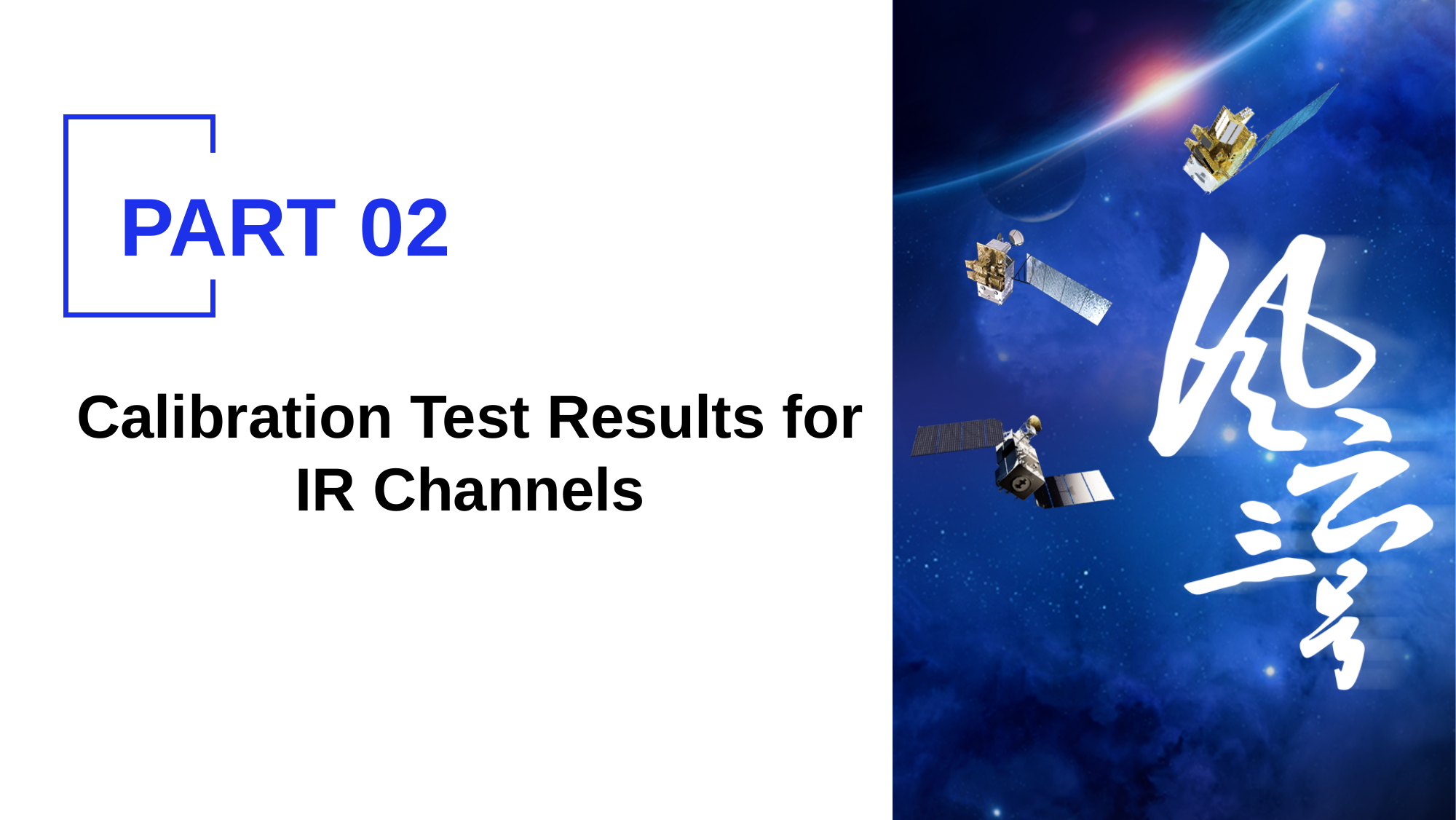

PART 02
目录
汇报内容
Calibration Test Results for IR Channels